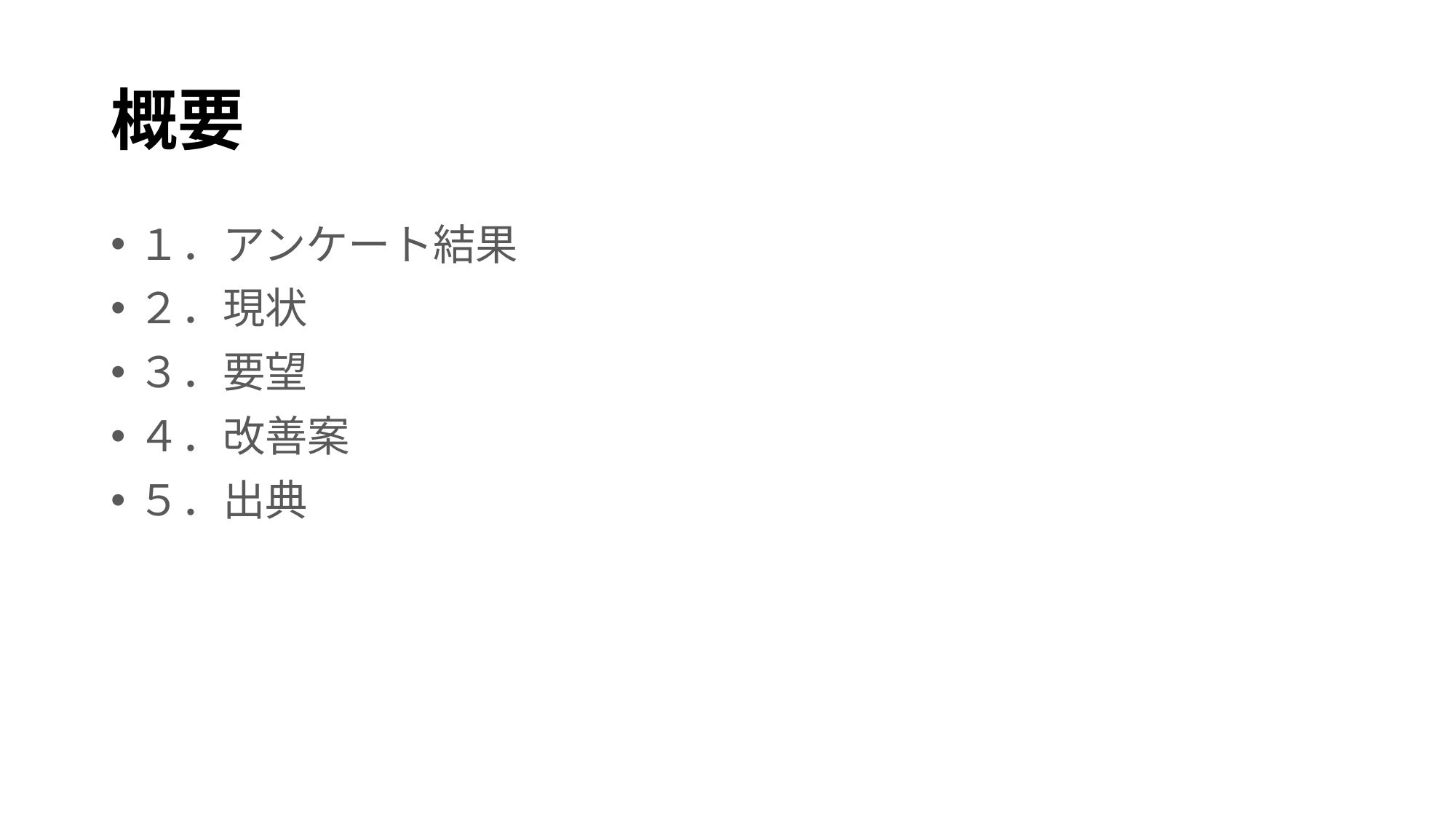

# 概要
１．アンケート結果
２．現状
３．要望
４．改善案
５．出典